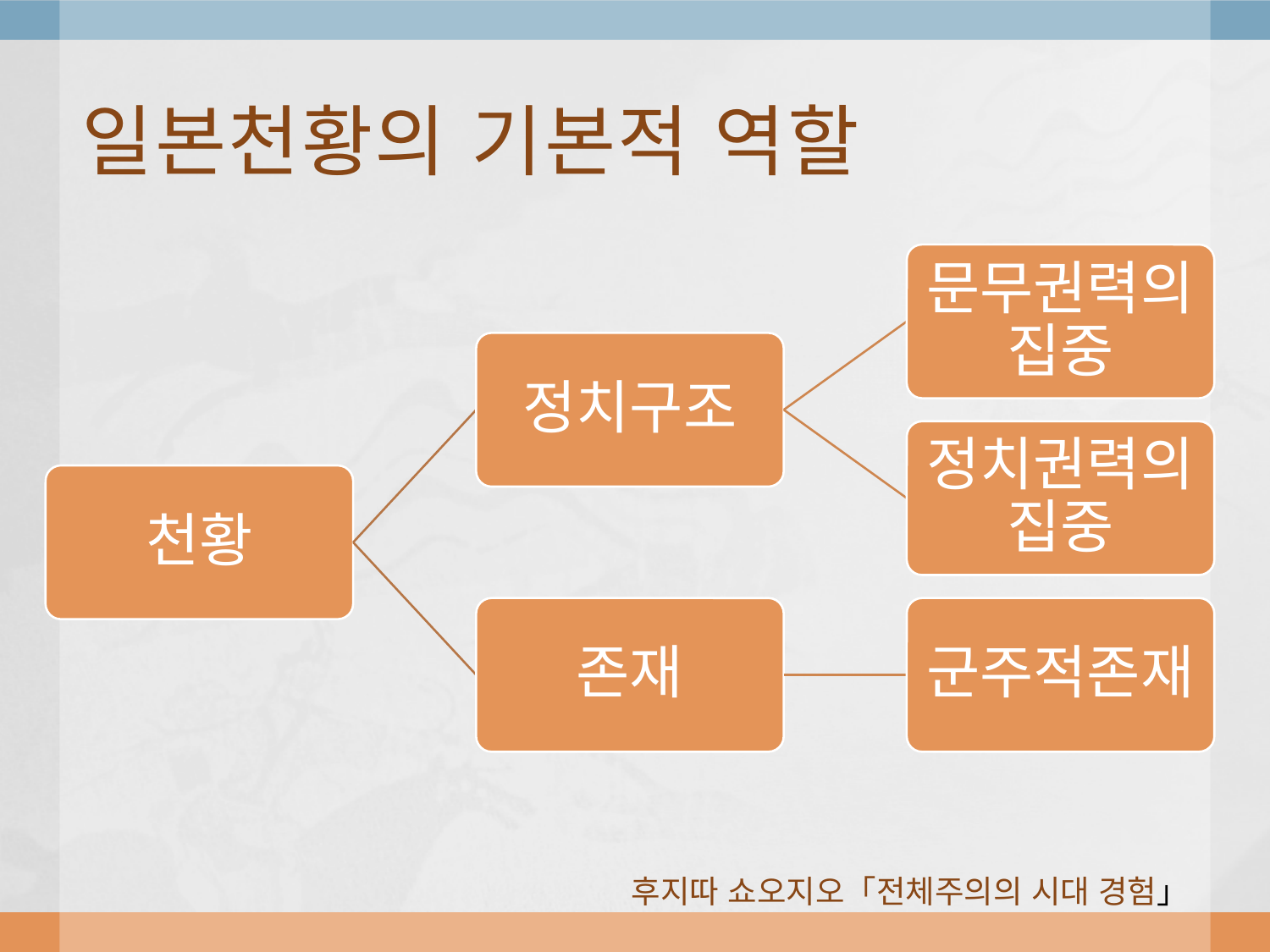

# 일본천황의 기본적 역할
천황

정치구조

문무권력의 집중

정치권력의 집중

존재

군주적존재
		후지따 쇼오지오「전체주의의 시대 경험」